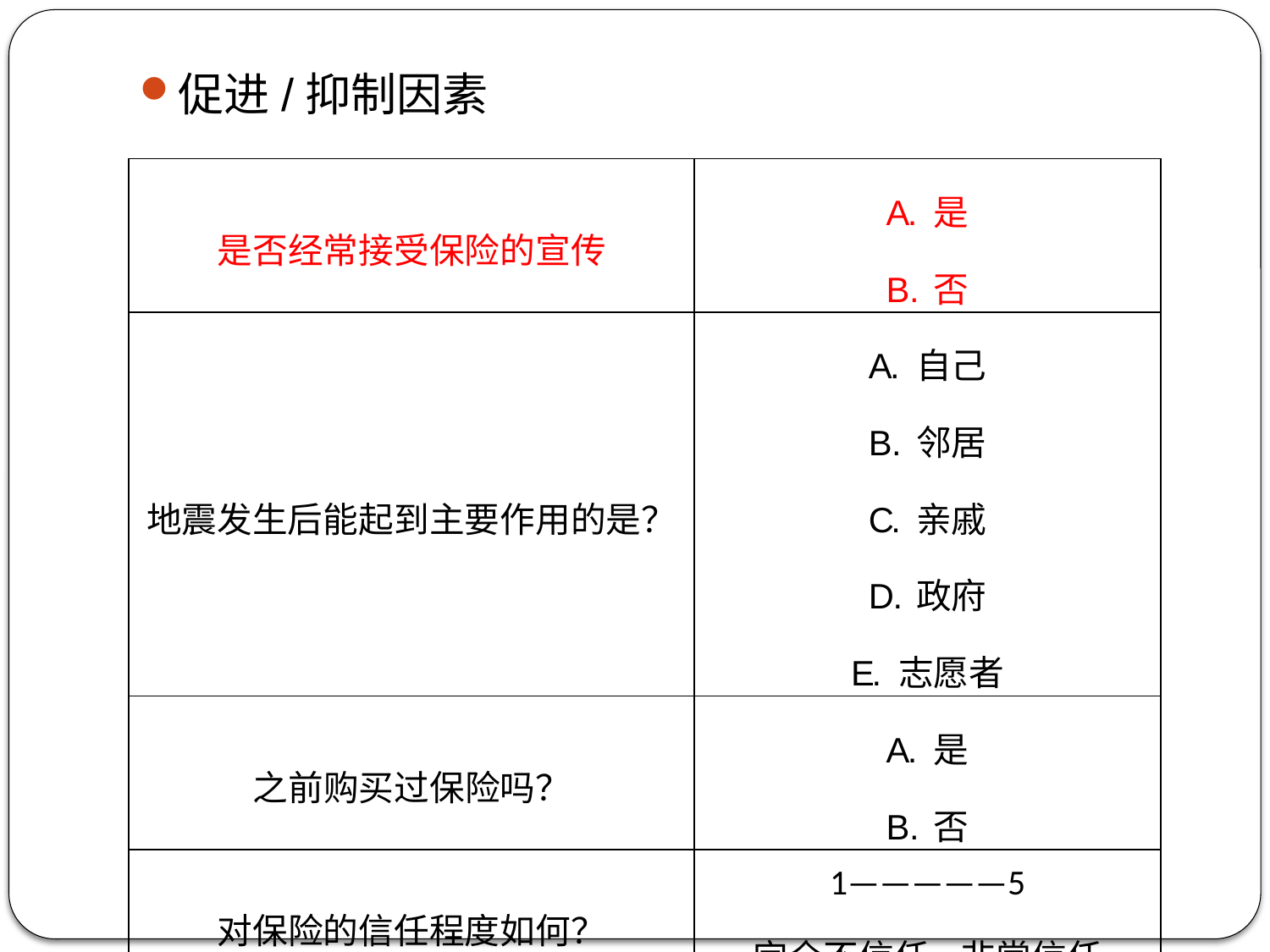

促进/抑制因素
| 是否经常接受保险的宣传 | 是 否 |
| --- | --- |
| 地震发生后能起到主要作用的是？ | 自己 邻居 亲戚 政府 志愿者 |
| 之前购买过保险吗？ | 是 否 |
| 对保险的信任程度如何？ | 1—————5 完全不信任 非常信任 |